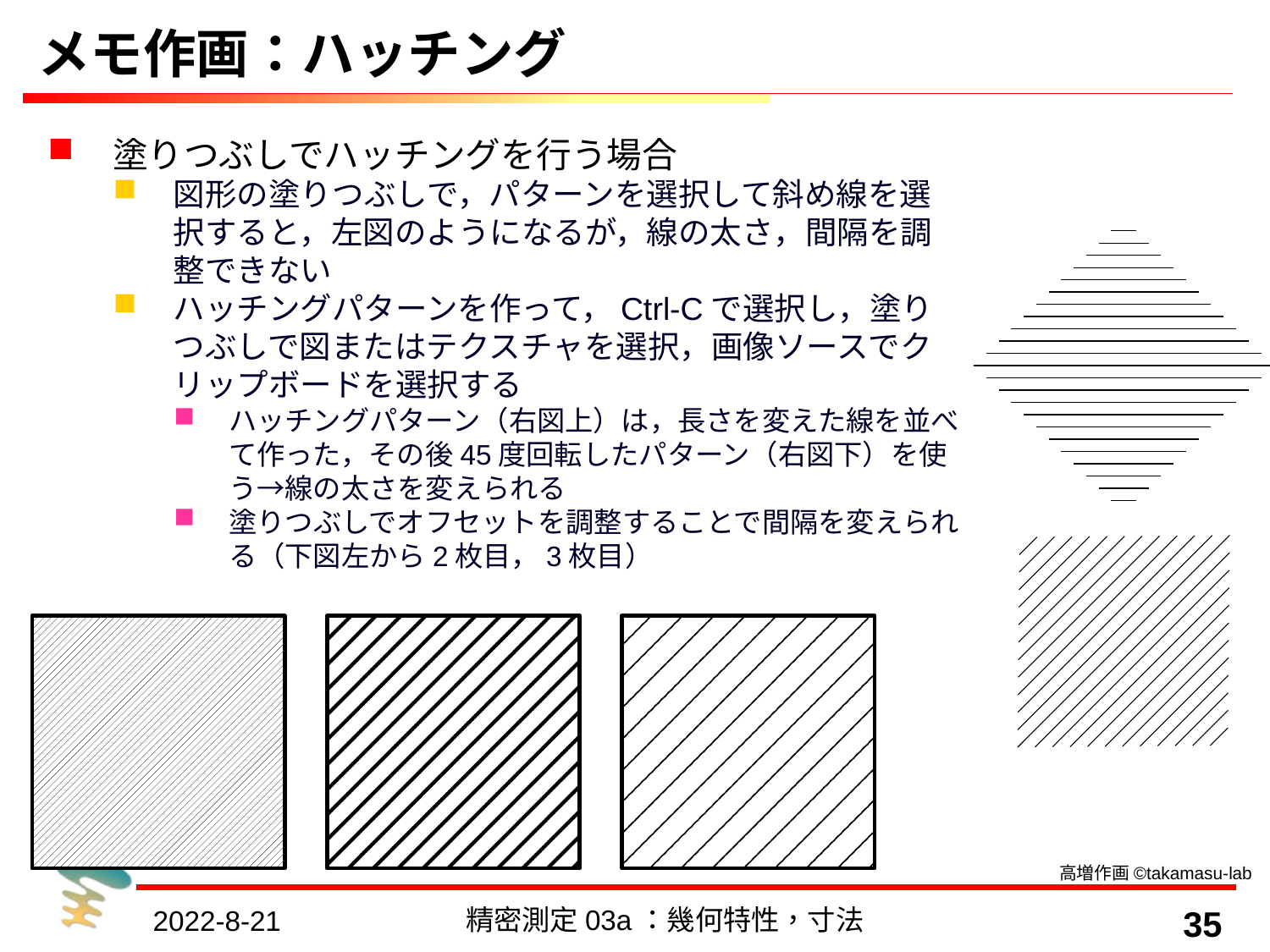

# メモ作画：ハッチング
塗りつぶしでハッチングを行う場合
図形の塗りつぶしで，パターンを選択して斜め線を選択すると，左図のようになるが，線の太さ，間隔を調整できない
ハッチングパターンを作って，Ctrl-Cで選択し，塗りつぶしで図またはテクスチャを選択，画像ソースでクリップボードを選択する
ハッチングパターン（右図上）は，長さを変えた線を並べて作った，その後45度回転したパターン（右図下）を使う→線の太さを変えられる
塗りつぶしでオフセットを調整することで間隔を変えられる（下図左から2枚目，3枚目）

高増作画©takamasu-lab
精密測定03a：幾何特性，寸法
35
2022-8-21